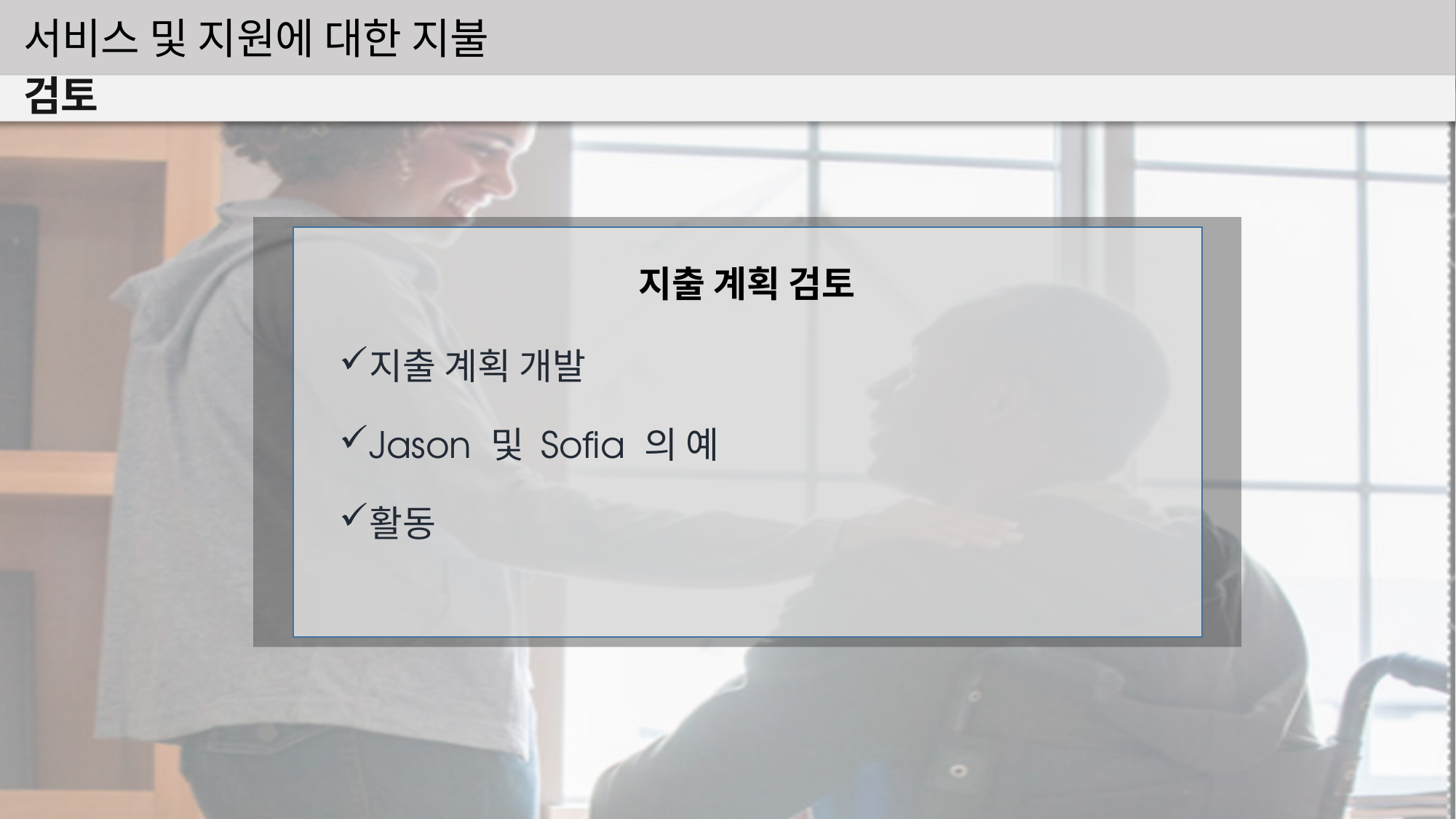

서비스 및 지원에 대한 지불
검토

지출 계획 검토

지출 계획 개발

Jason 및 Sofia 의 예

활동